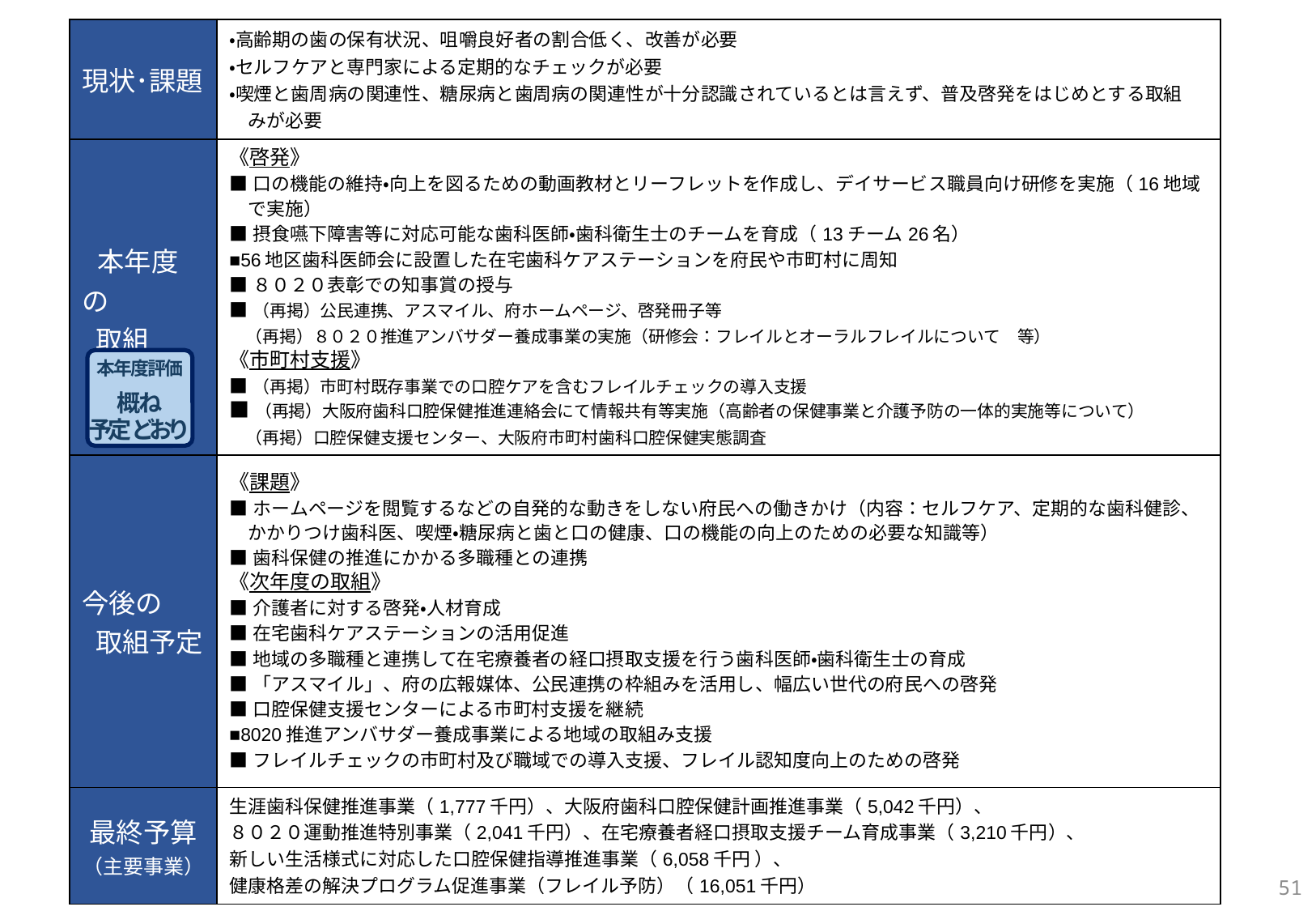

| 現状･課題 | ・高齢期の歯の保有状況、咀嚼良好者の割合低く、改善が必要 ・セルフケアと専門家による定期的なチェックが必要 ・喫煙と歯周病の関連性、糖尿病と歯周病の関連性が十分認識されているとは言えず、普及啓発をはじめとする取組 　みが必要 |
| --- | --- |
| 本年度の 取組 | 《啓発》 ■口の機能の維持・向上を図るための動画教材とリーフレットを作成し、デイサービス職員向け研修を実施（16地域 　で実施） ■摂食嚥下障害等に対応可能な歯科医師・歯科衛生士のチームを育成（13チーム26名） ■56地区歯科医師会に設置した在宅歯科ケアステーションを府民や市町村に周知 ■８０２０表彰での知事賞の授与 ■（再掲）公民連携、アスマイル、府ホームページ、啓発冊子等 　（再掲）８０２０推進アンバサダー養成事業の実施（研修会：フレイルとオーラルフレイルについて　等） 《市町村支援》 ■（再掲）市町村既存事業での口腔ケアを含むフレイルチェックの導入支援 ■（再掲）大阪府歯科口腔保健推進連絡会にて情報共有等実施（高齢者の保健事業と介護予防の一体的実施等について） 　（再掲）口腔保健支援センター、大阪府市町村歯科口腔保健実態調査 |
| 今後の 取組予定 | 《課題》 ■ホームページを閲覧するなどの自発的な動きをしない府民への働きかけ（内容：セルフケア、定期的な歯科健診、 　かかりつけ歯科医、喫煙・糖尿病と歯と口の健康、口の機能の向上のための必要な知識等） ■歯科保健の推進にかかる多職種との連携 《次年度の取組》 ■介護者に対する啓発・人材育成 ■在宅歯科ケアステーションの活用促進 ■地域の多職種と連携して在宅療養者の経口摂取支援を行う歯科医師・歯科衛生士の育成 ■「アスマイル」、府の広報媒体、公民連携の枠組みを活用し、幅広い世代の府民への啓発 ■口腔保健支援センターによる市町村支援を継続 ■8020推進アンバサダー養成事業による地域の取組み支援 ■フレイルチェックの市町村及び職域での導入支援、フレイル認知度向上のための啓発 |
| 最終予算 （主要事業） | 生涯歯科保健推進事業（1,777千円）、大阪府歯科口腔保健計画推進事業（5,042千円）、 ８０２０運動推進特別事業（2,041千円）、在宅療養者経口摂取支援チーム育成事業（3,210千円）、 新しい生活様式に対応した口腔保健指導推進事業（6,058千円 ）、 健康格差の解決プログラム促進事業（フレイル予防）（16,051千円） |
本年度評価

概ね
予定どおり
51